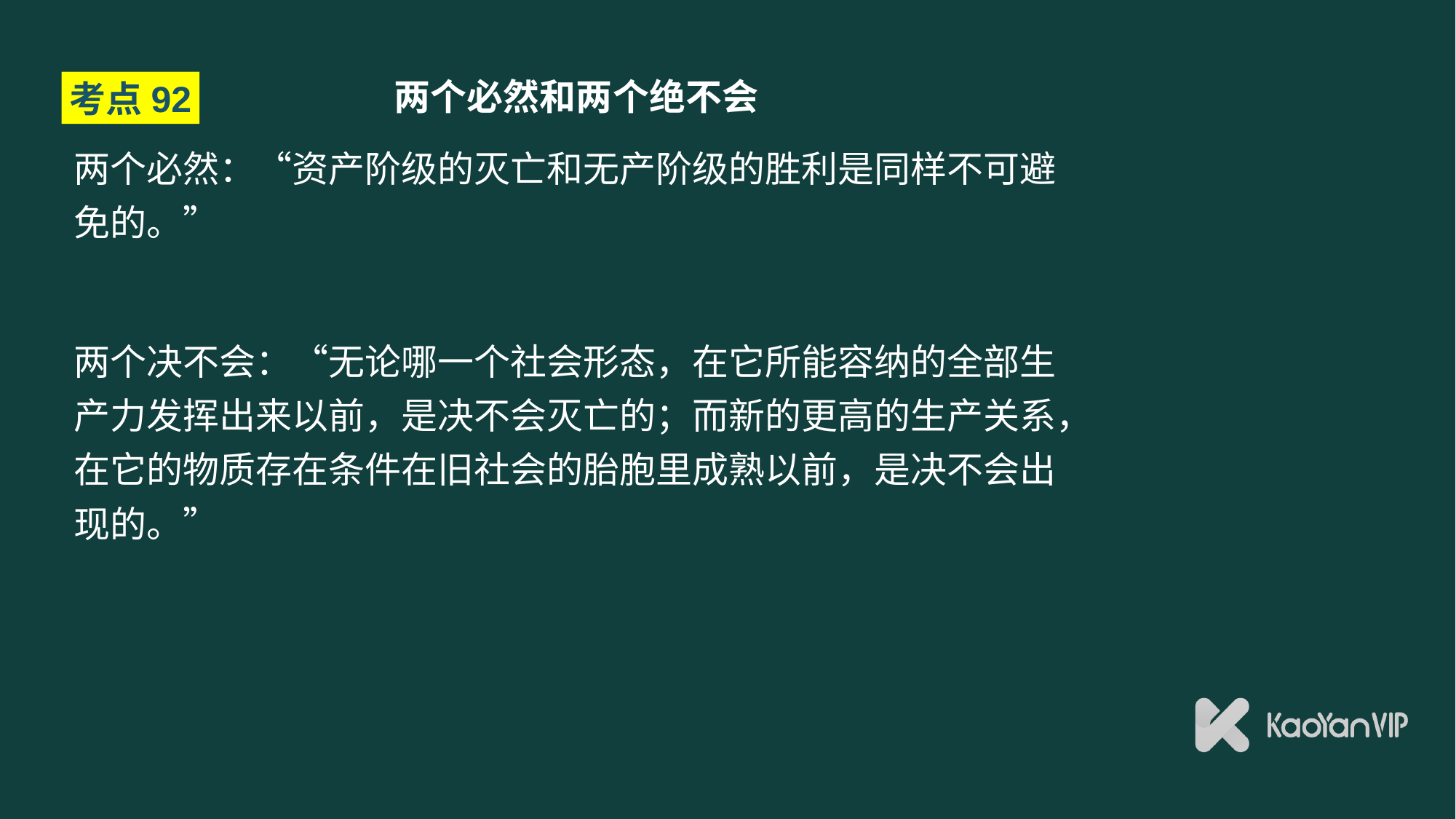

# 两个必然和两个绝不会
考点92
两个必然：“资产阶级的灭亡和无产阶级的胜利是同样不可避免的。”

两个决不会：“无论哪一个社会形态，在它所能容纳的全部生产力发挥出来以前，是决不会灭亡的；而新的更高的生产关系，在它的物质存在条件在旧社会的胎胞里成熟以前，是决不会出现的。”